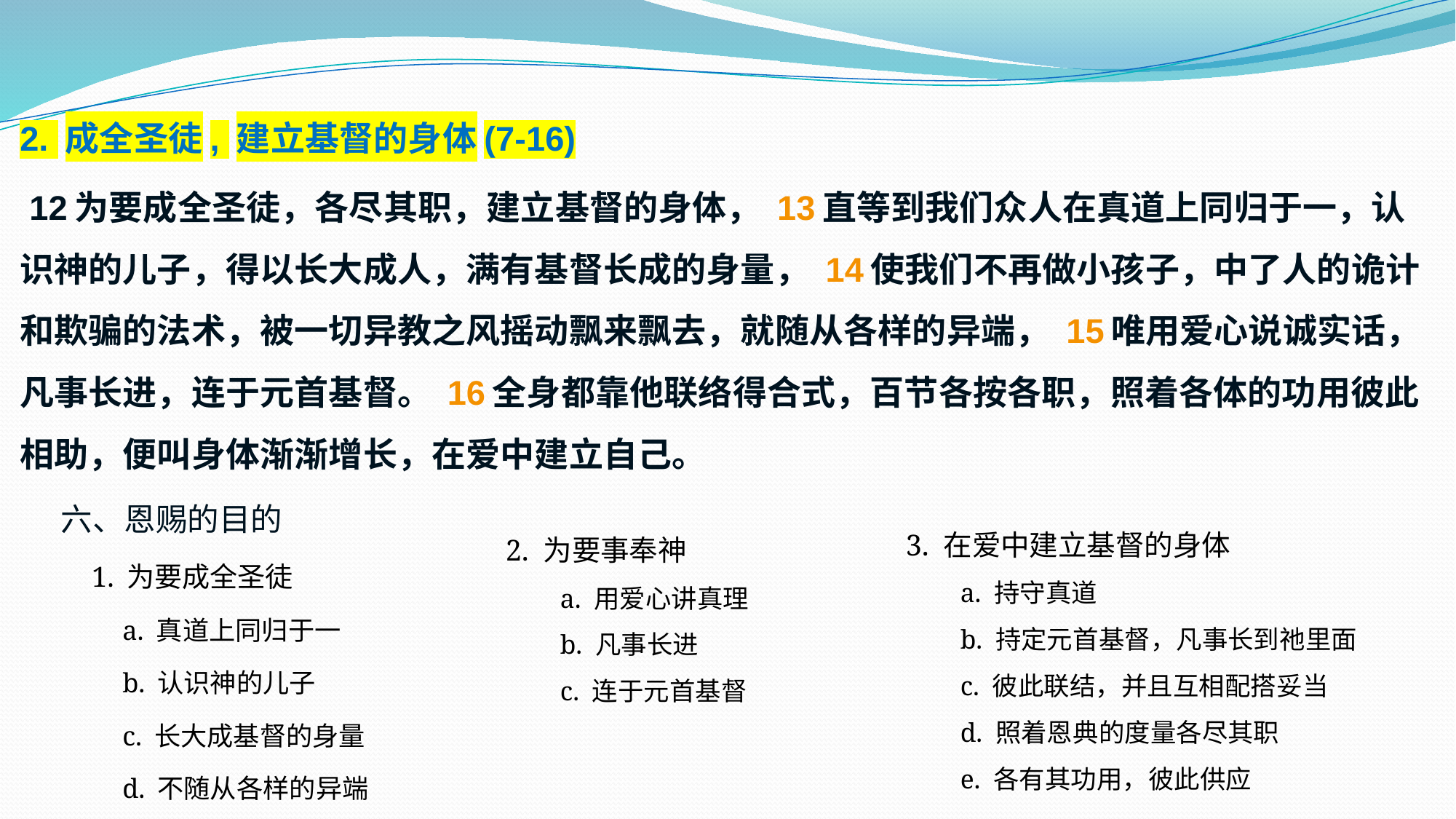

2. 成全圣徒, 建立基督的身体(7-16)
 12 为要成全圣徒，各尽其职，建立基督的身体， 13 直等到我们众人在真道上同归于一，认识神的儿子，得以长大成人，满有基督长成的身量， 14 使我们不再做小孩子，中了人的诡计和欺骗的法术，被一切异教之风摇动飘来飘去，就随从各样的异端， 15 唯用爱心说诚实话，凡事长进，连于元首基督。 16 全身都靠他联络得合式，百节各按各职，照着各体的功用彼此相助，便叫身体渐渐增长，在爱中建立自己。
六、恩赐的目的
1. 为要成全圣徒
a. 真道上同归于一
b. 认识神的儿子
c. 长大成基督的身量
d. 不随从各样的异端
3. 在爱中建立基督的身体
a. 持守真道
b. 持定元首基督，凡事长到祂里面
c. 彼此联结，并且互相配搭妥当
d. 照着恩典的度量各尽其职
e. 各有其功用，彼此供应
2. 为要事奉神
a. 用爱心讲真理
b. 凡事长进
c. 连于元首基督